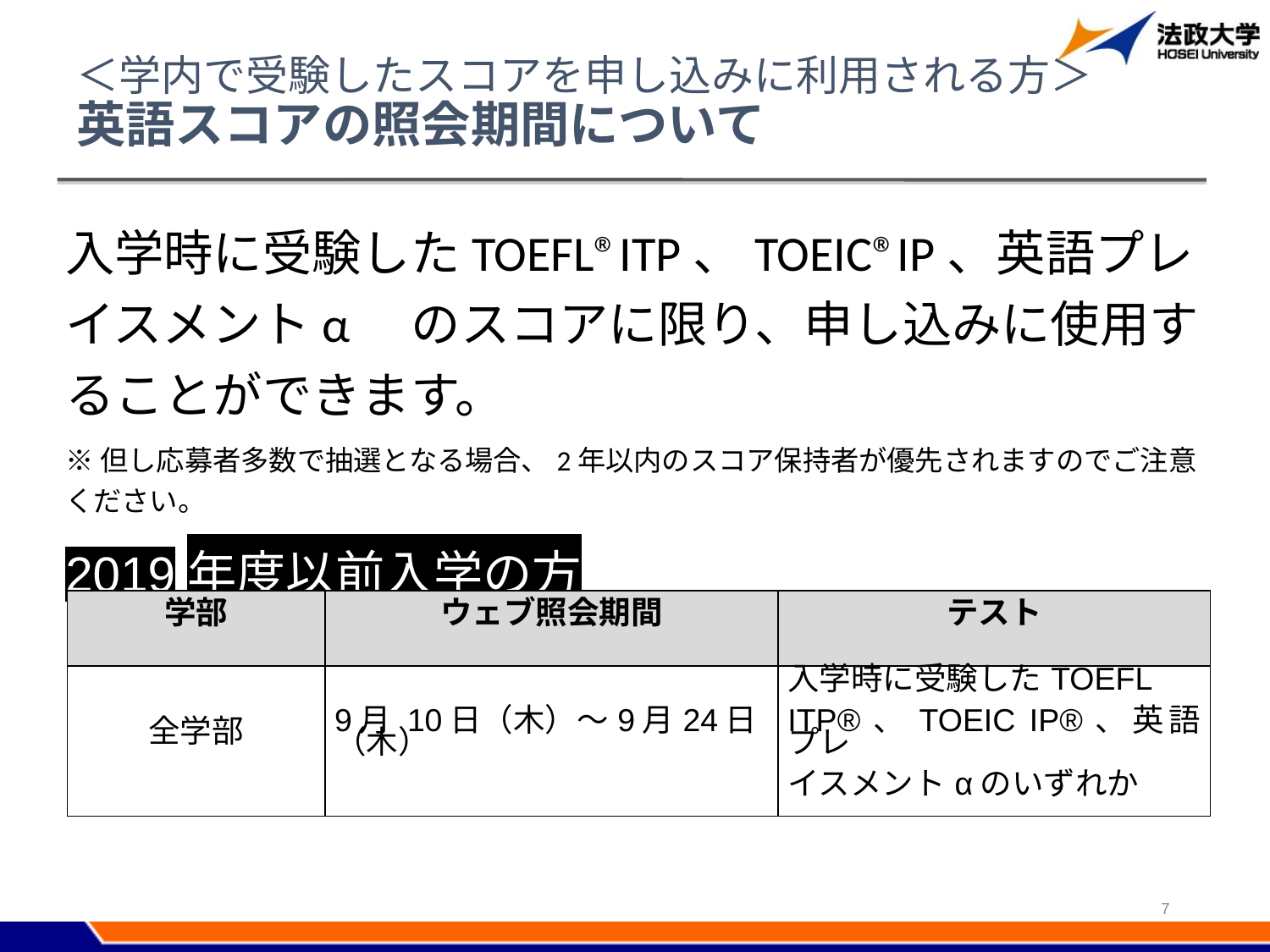

# ＜学内で受験したスコアを申し込みに利用される方＞ 英語スコアの照会期間について
入学時に受験したTOEFL®ITP、TOEIC®IP、英語プレイスメントα　のスコアに限り、申し込みに使用することができます。
※但し応募者多数で抽選となる場合、2年以内のスコア保持者が優先されますのでご注意ください。
2019年度以前入学の方

| 学部 | ウェブ照会期間 | テスト |
| --- | --- | --- |
| 全学部 | 9月 10日（木）～9月24日（木） | 入学時に受験したTOEFL ITP®、TOEIC IP®、英語プレ イスメントαのいずれか |
7